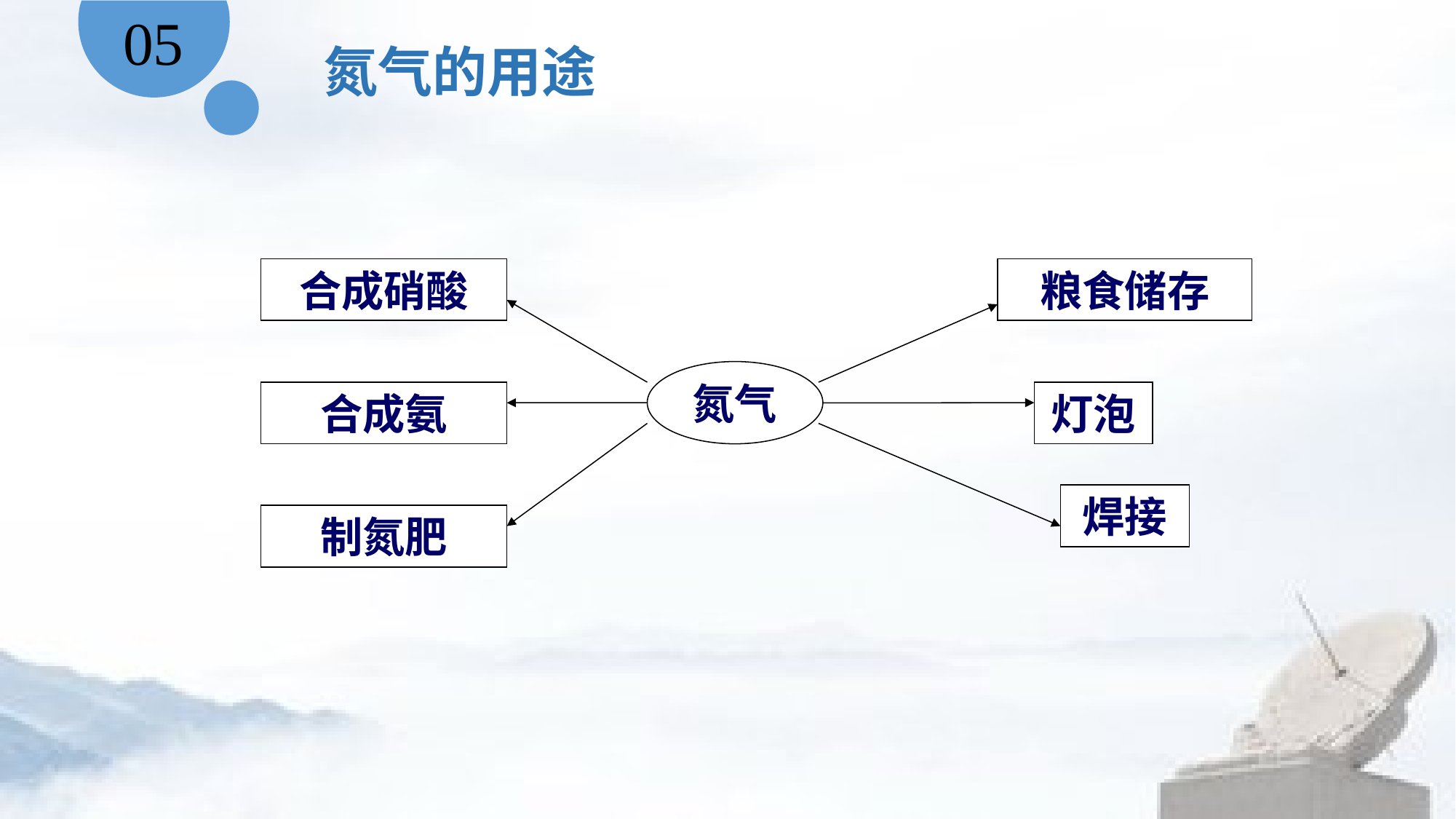

05

氮气的用途

合成硝酸

粮食储存

氮气
合成氨

灯泡

制氮肥

焊接